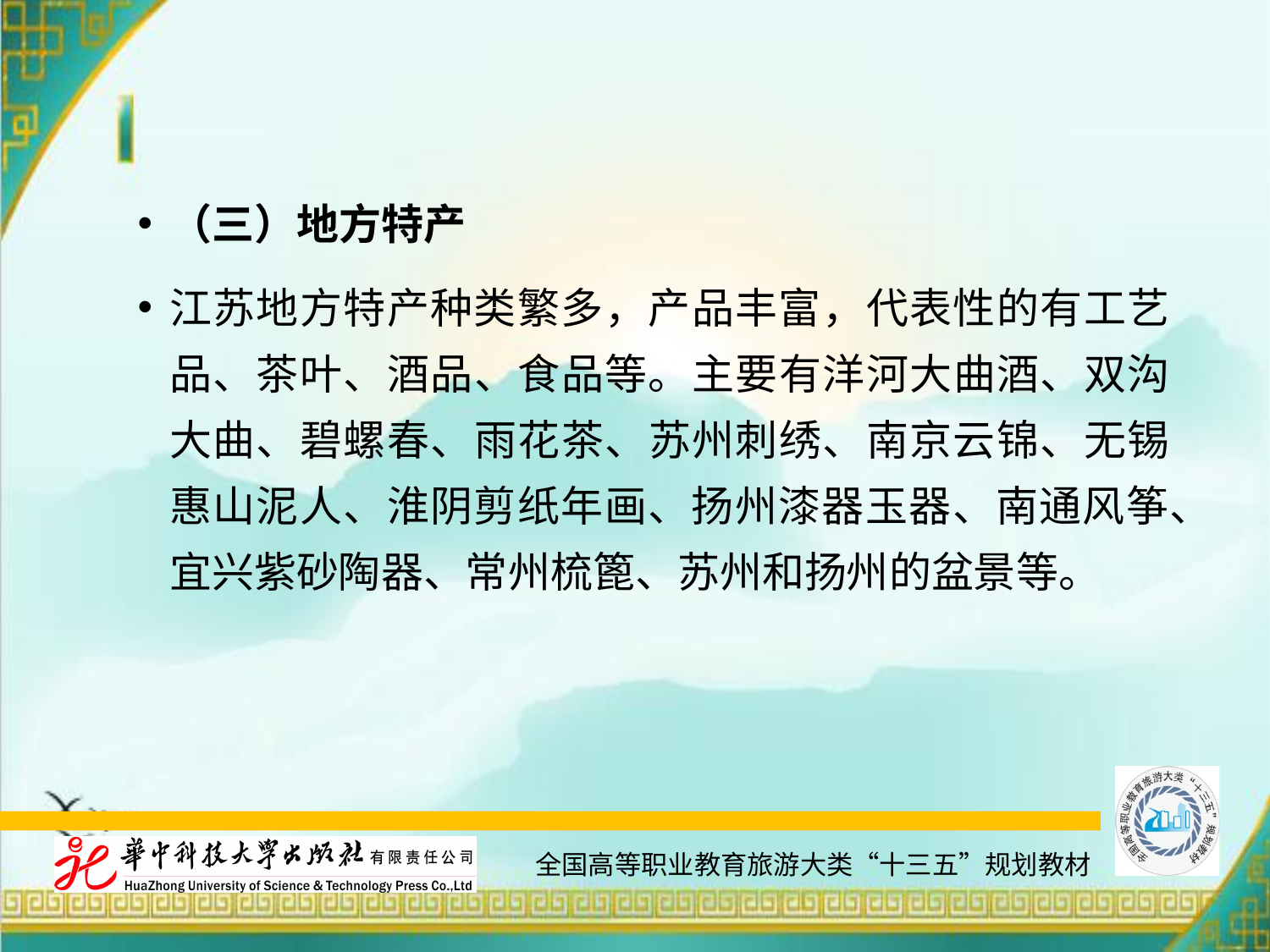

#
（三）地方特产
江苏地方特产种类繁多，产品丰富，代表性的有工艺品、茶叶、酒品、食品等。主要有洋河大曲酒、双沟大曲、碧螺春、雨花茶、苏州刺绣、南京云锦、无锡惠山泥人、淮阴剪纸年画、扬州漆器玉器、南通风筝、宜兴紫砂陶器、常州梳篦、苏州和扬州的盆景等。